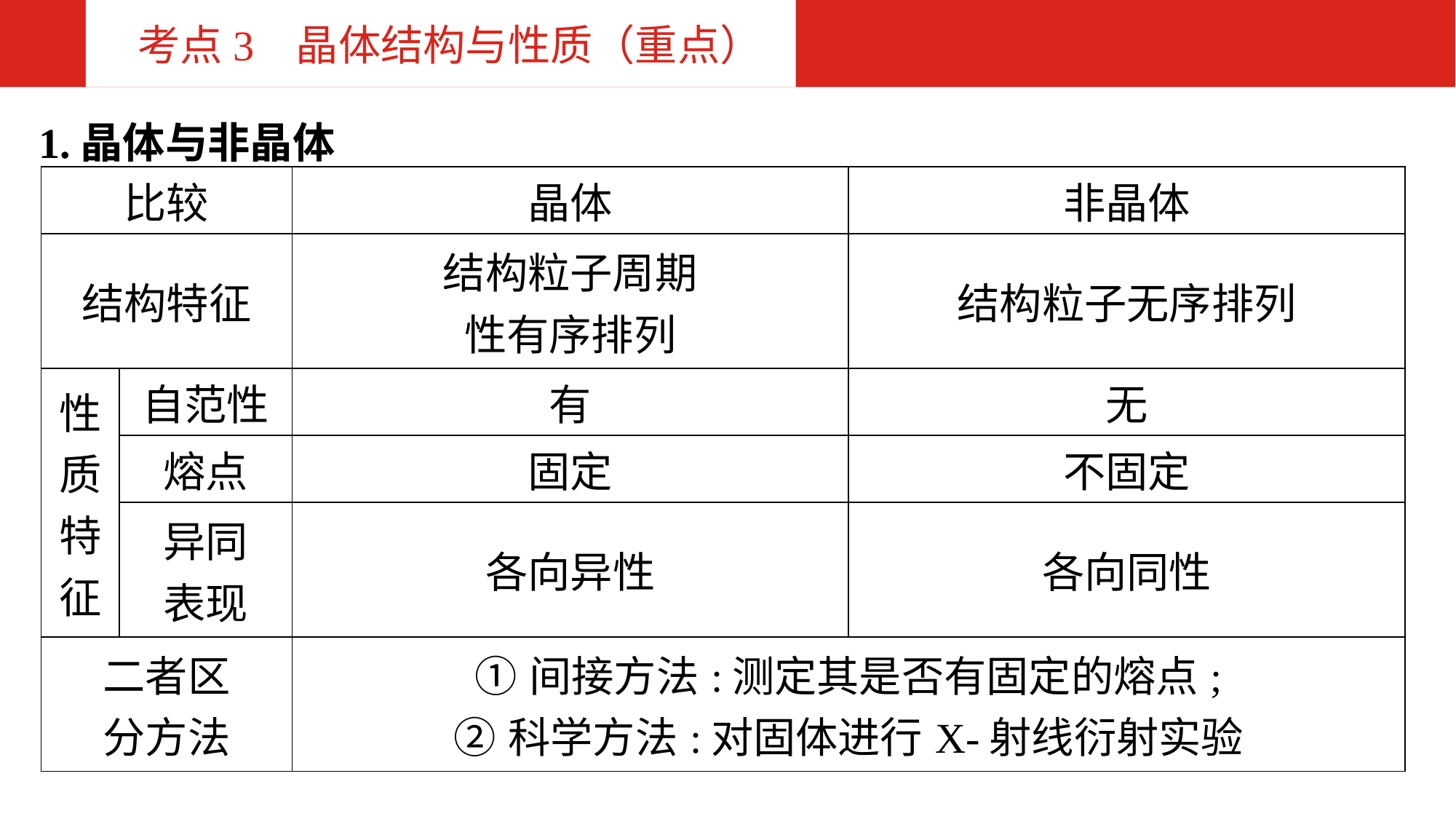

考点3   晶体结构与性质（重点）

1.晶体与非晶体
| 比较 |  | 晶体 | 非晶体 |
| --- | --- | --- | --- |
| 结构特征 |  | 结构粒子周期 性有序排列 | 结构粒子无序排列 |
| 性质 特征 | 自范性 | 有 | 无 |
|  | 熔点 | 固定 | 不固定 |
|  | 异同 表现 | 各向异性 | 各向同性 |
| 二者区 分方法 |  | ①间接方法:测定其是否有固定的熔点; ②科学方法:对固体进行X-射线衍射实验 |  |